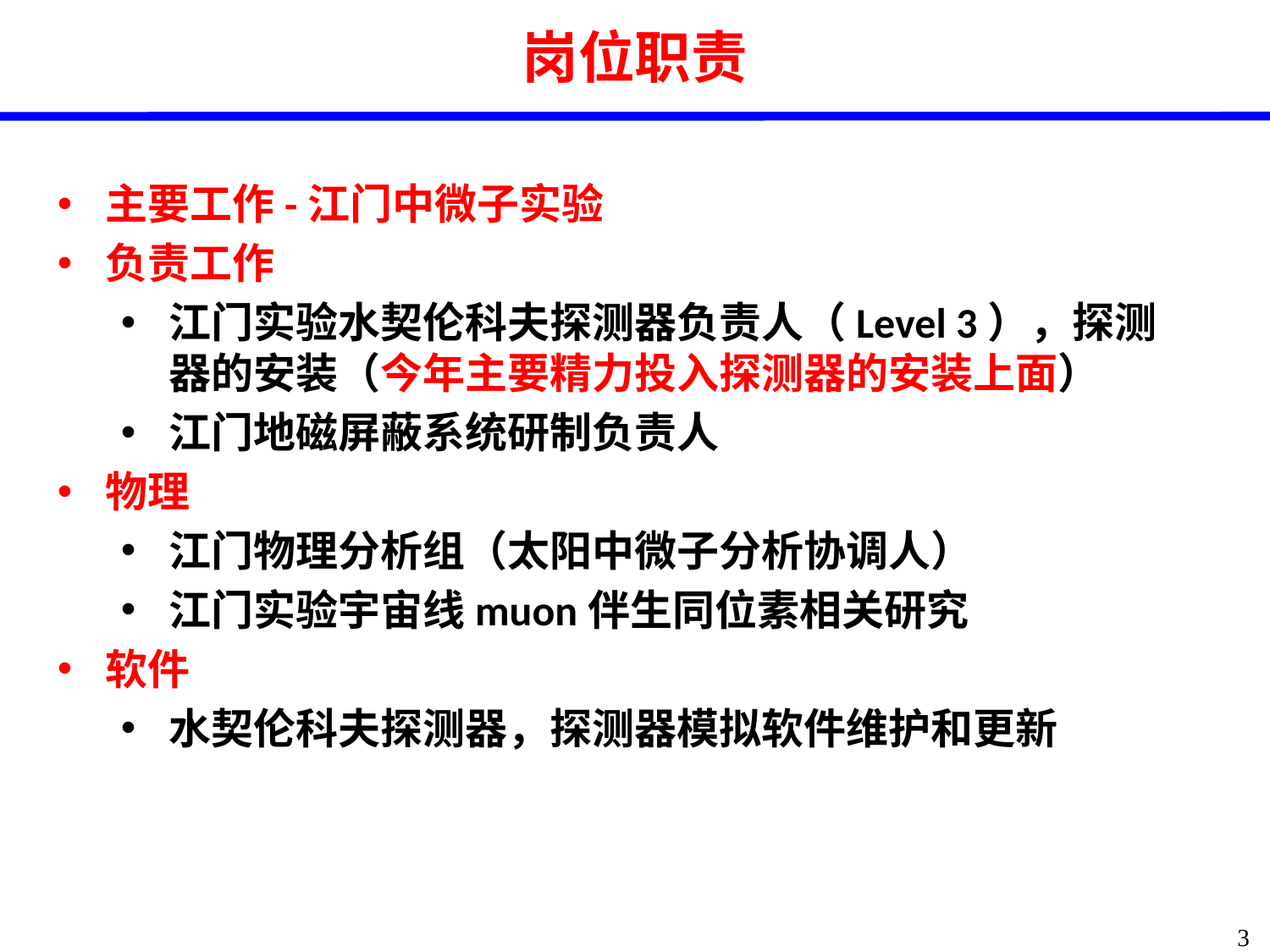

岗位职责
主要工作-江门中微子实验
负责工作
江门实验水契伦科夫探测器负责人（Level 3），探测器的安装（今年主要精力投入探测器的安装上面）
江门地磁屏蔽系统研制负责人
物理
江门物理分析组（太阳中微子分析协调人）
江门实验宇宙线muon伴生同位素相关研究
软件
水契伦科夫探测器，探测器模拟软件维护和更新

3